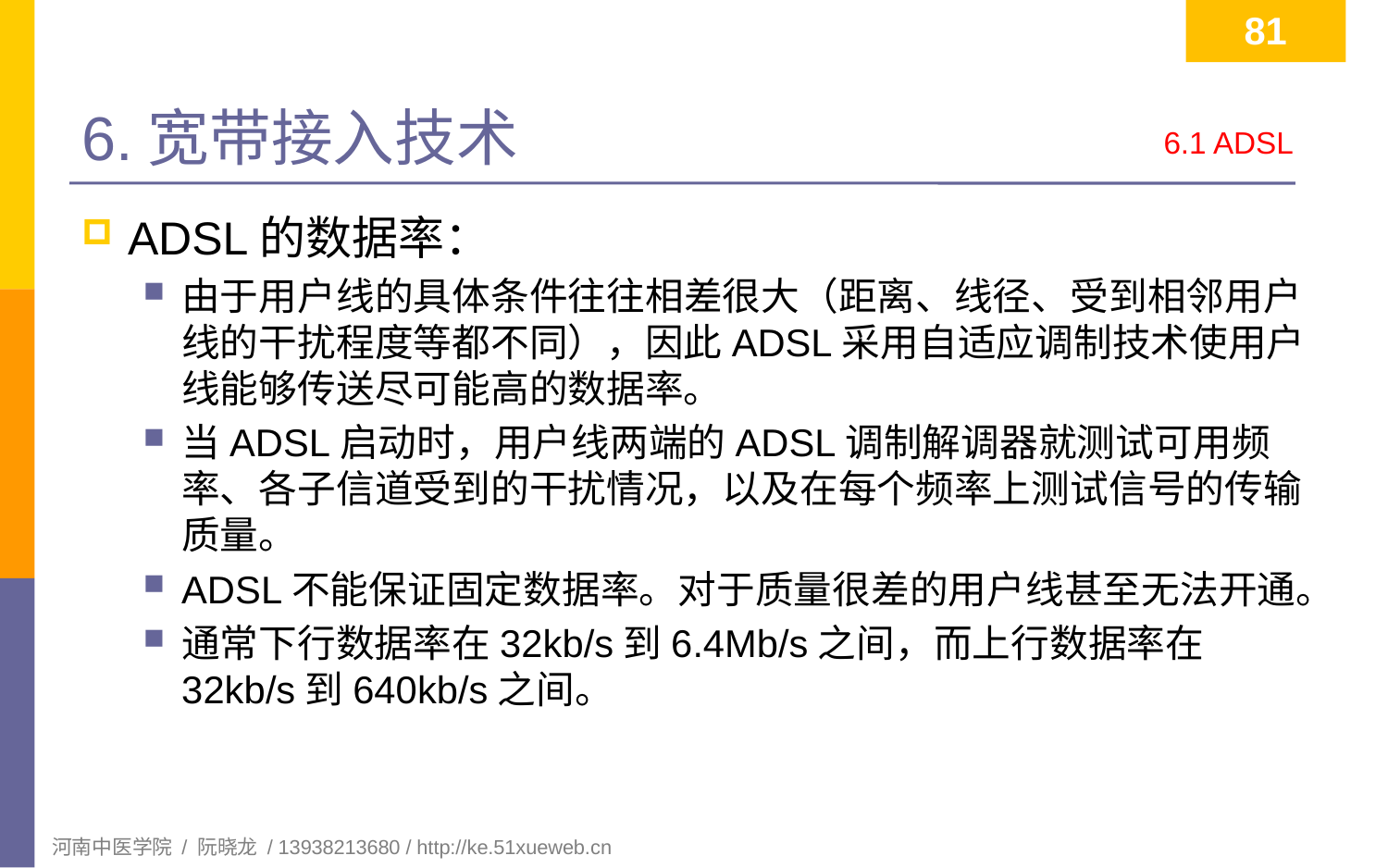

81
# 6.宽带接入技术
6.1 ADSL
ADSL的数据率：
由于用户线的具体条件往往相差很大（距离、线径、受到相邻用户线的干扰程度等都不同），因此ADSL采用自适应调制技术使用户线能够传送尽可能高的数据率。
当ADSL启动时，用户线两端的ADSL调制解调器就测试可用频率、各子信道受到的干扰情况，以及在每个频率上测试信号的传输质量。
ADSL不能保证固定数据率。对于质量很差的用户线甚至无法开通。
通常下行数据率在32kb/s到6.4Mb/s之间，而上行数据率在32kb/s到640kb/s之间。